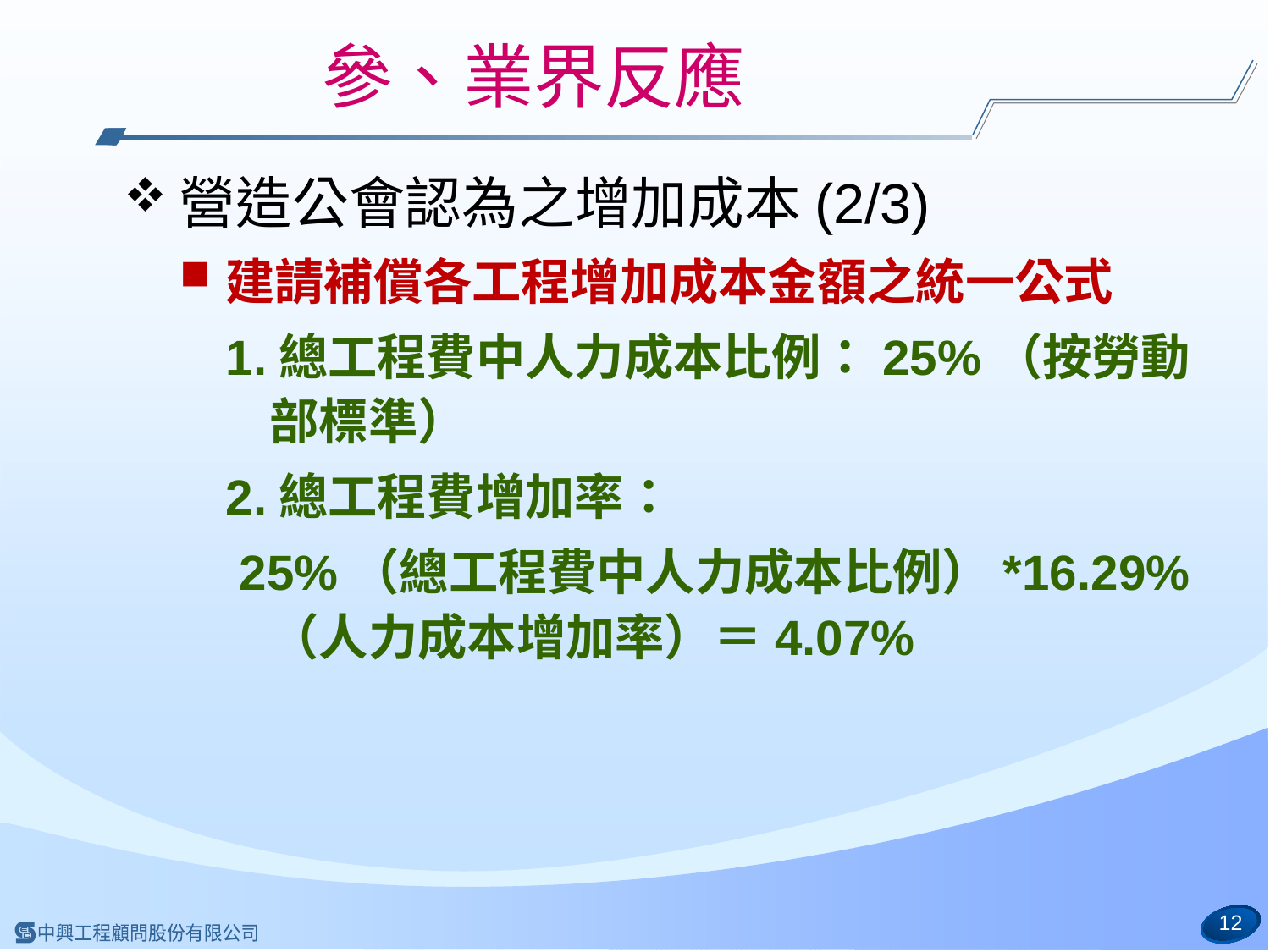

# 參、業界反應
營造公會認為之增加成本(2/3)
建請補償各工程增加成本金額之統一公式
1.總工程費中人力成本比例：25%（按勞動部標準）
2.總工程費增加率：
 25%（總工程費中人力成本比例）*16.29%（人力成本增加率）＝4.07%

12